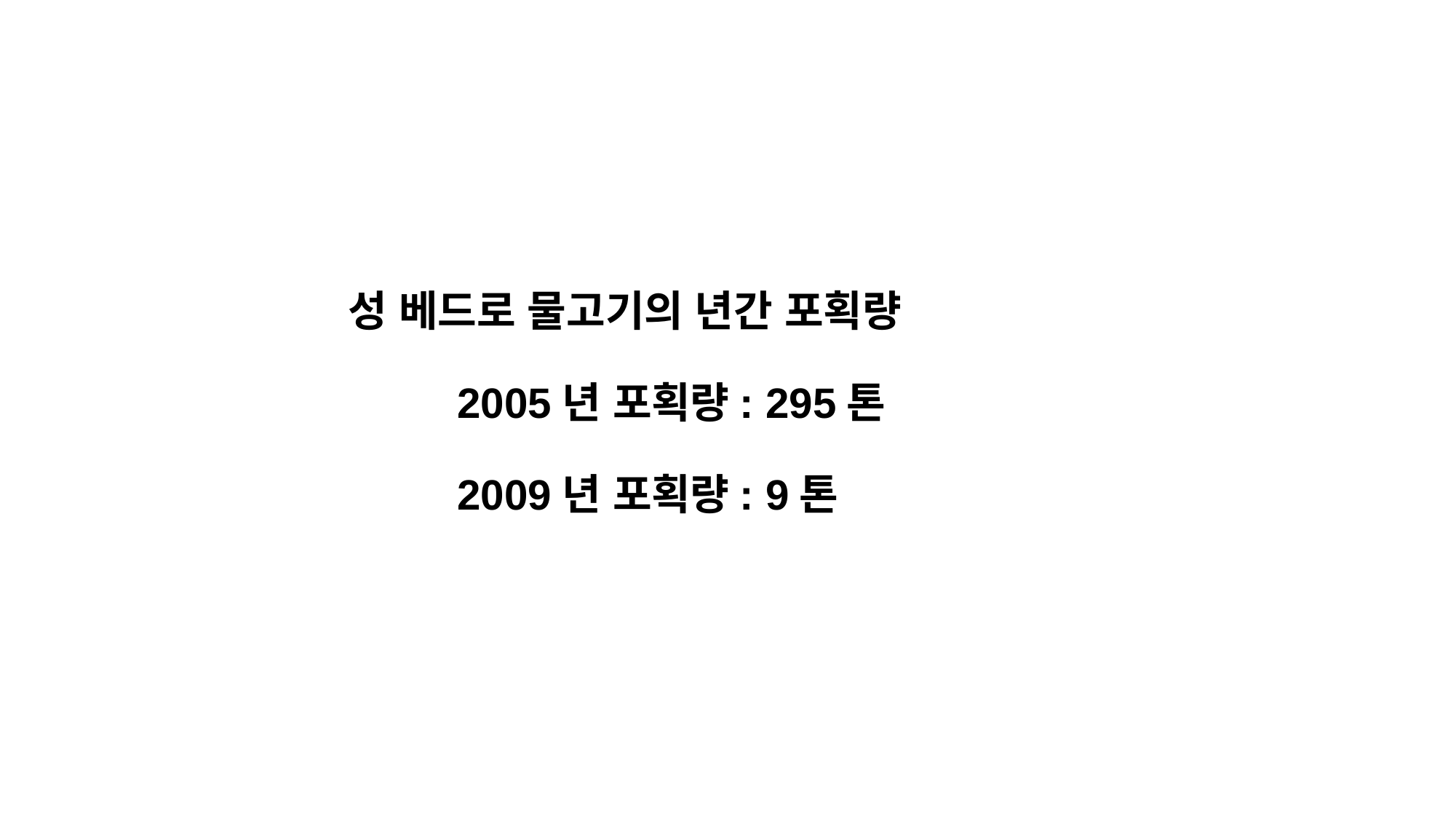

성 베드로 물고기의 년간 포획량
	2005년 포획량: 295톤
	2009년 포획량: 9톤